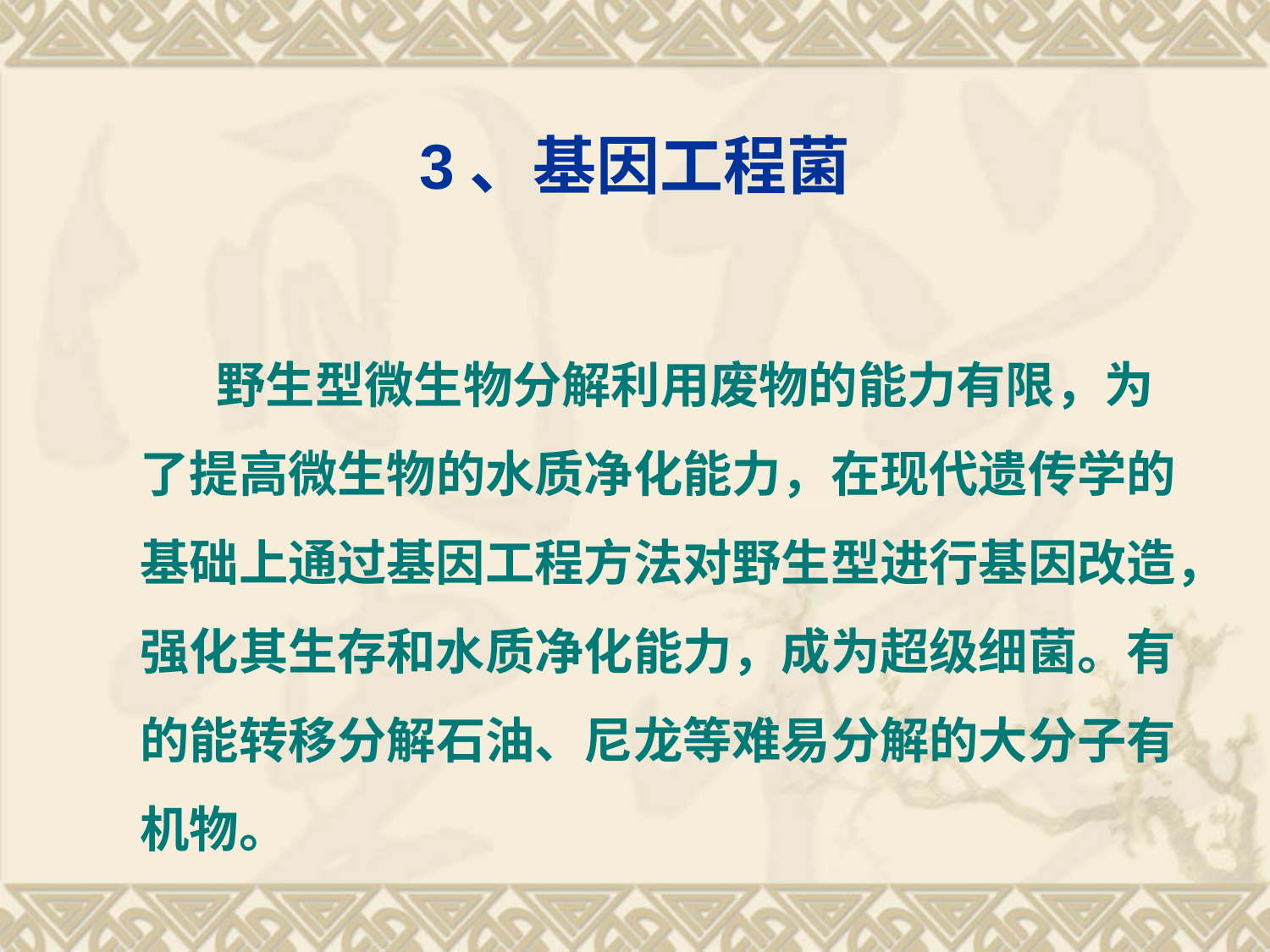

# 3、基因工程菌
          野生型微生物分解利用废物的能力有限，为了提高微生物的水质净化能力，在现代遗传学的基础上通过基因工程方法对野生型进行基因改造，强化其生存和水质净化能力，成为超级细菌。有的能转移分解石油、尼龙等难易分解的大分子有机物。